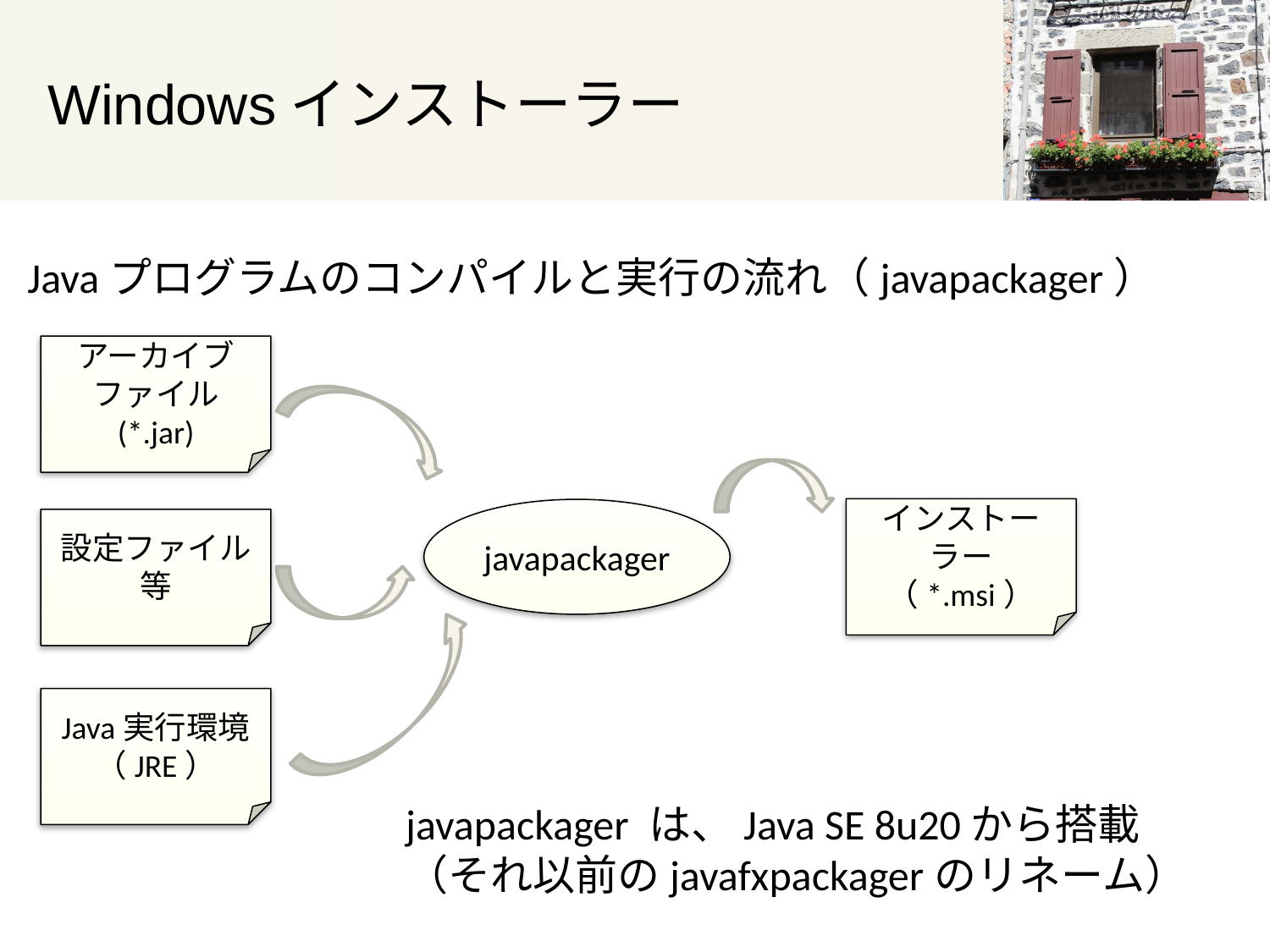

# Windowsインストーラー
Javaプログラムのコンパイルと実行の流れ（javapackager）
アーカイブ
ファイル
(*.jar)

インストーラー
（*.msi）
javapackager
設定ファイル等

Java実行環境
（JRE）
javapackager は、Java SE 8u20から搭載
（それ以前のjavafxpackagerのリネーム）